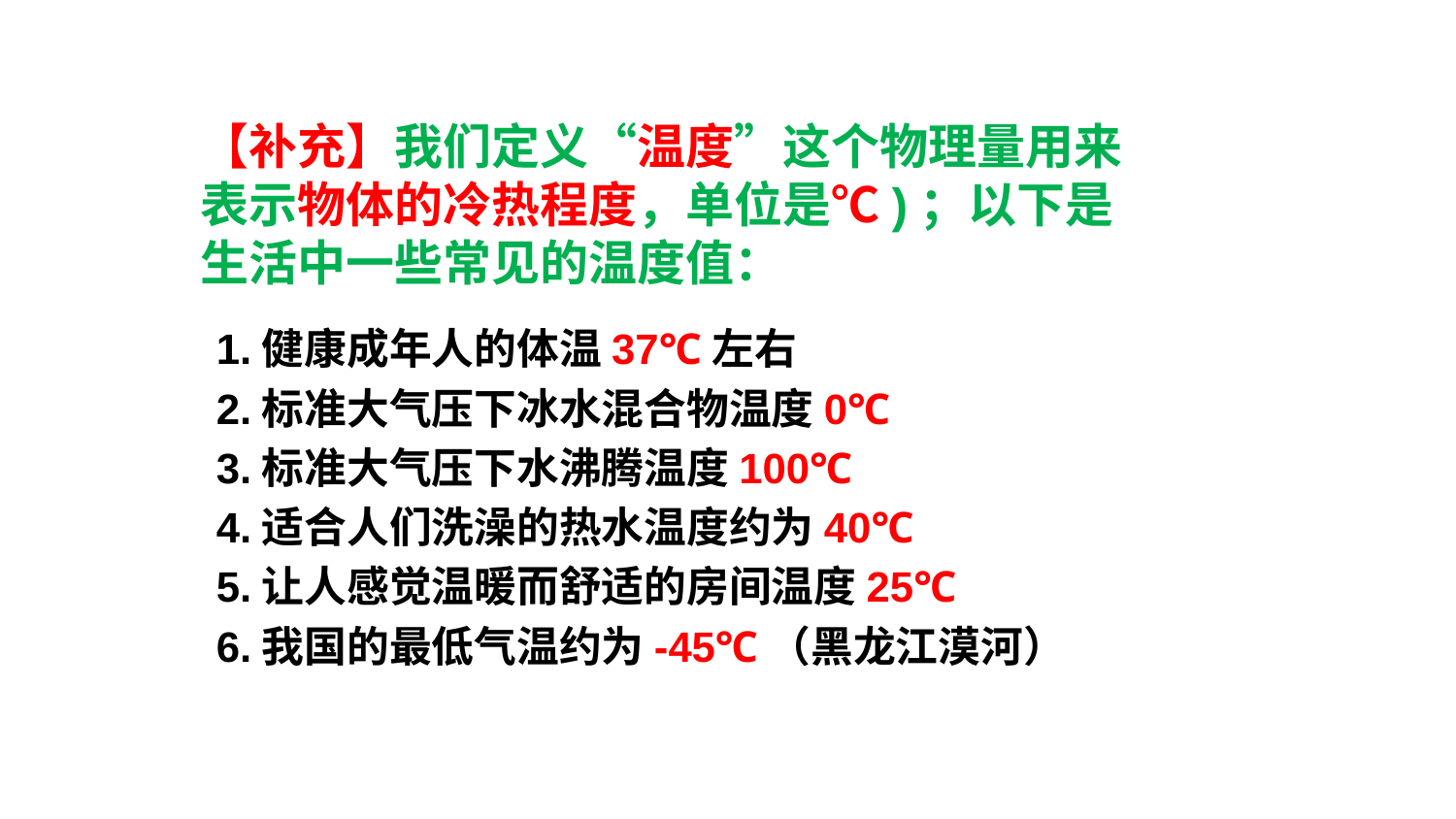

【补充】我们定义“温度”这个物理量用来表示物体的冷热程度，单位是℃)；以下是生活中一些常见的温度值：
1.健康成年人的体温37℃左右
2.标准大气压下冰水混合物温度0℃
3.标准大气压下水沸腾温度100℃
4.适合人们洗澡的热水温度约为40℃
5.让人感觉温暖而舒适的房间温度25℃
6.我国的最低气温约为-45℃（黑龙江漠河）